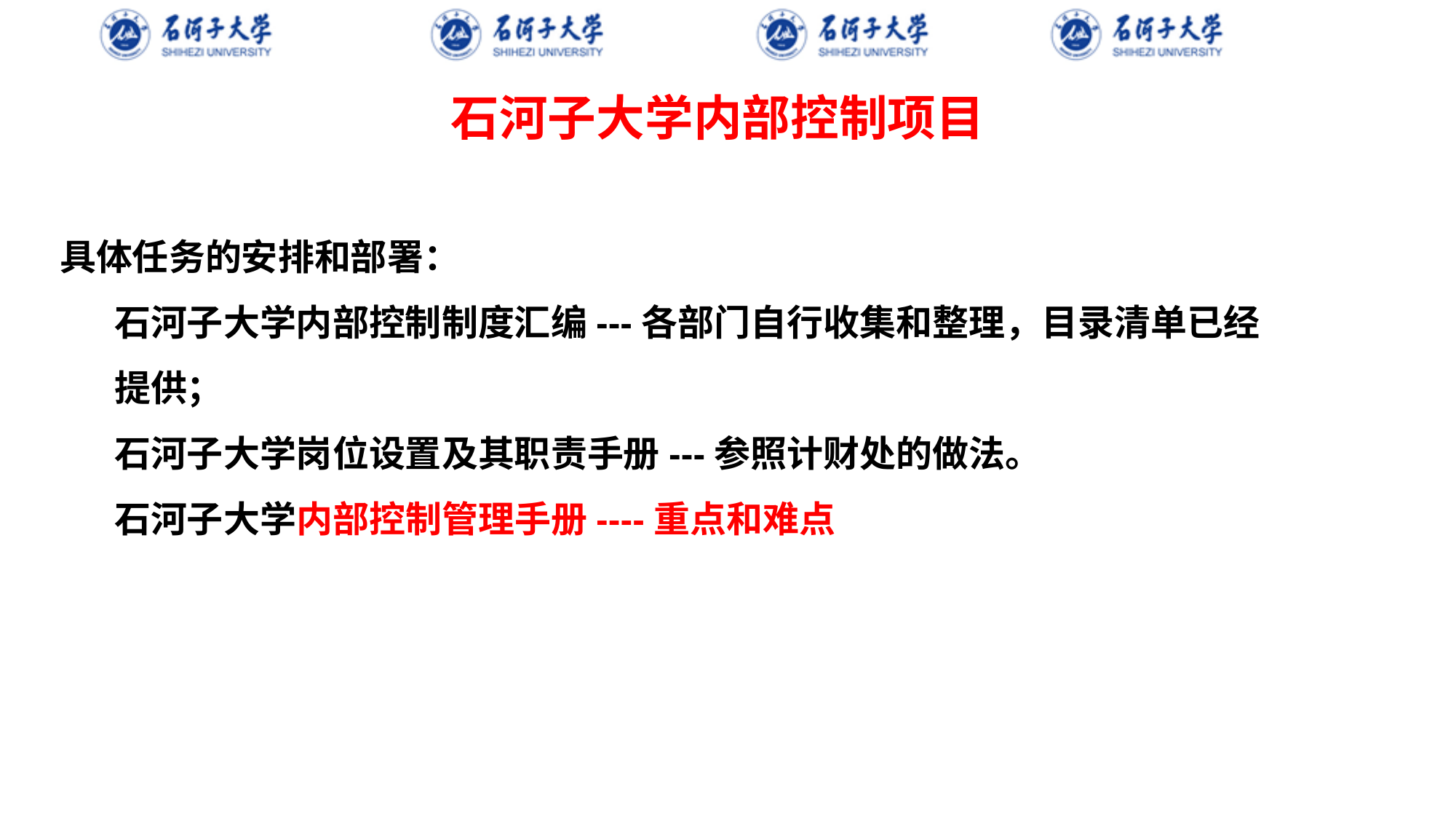

# 石河子大学内部控制项目
具体任务的安排和部署：
石河子大学内部控制制度汇编---各部门自行收集和整理，目录清单已经提供；
石河子大学岗位设置及其职责手册---参照计财处的做法。
石河子大学内部控制管理手册----重点和难点